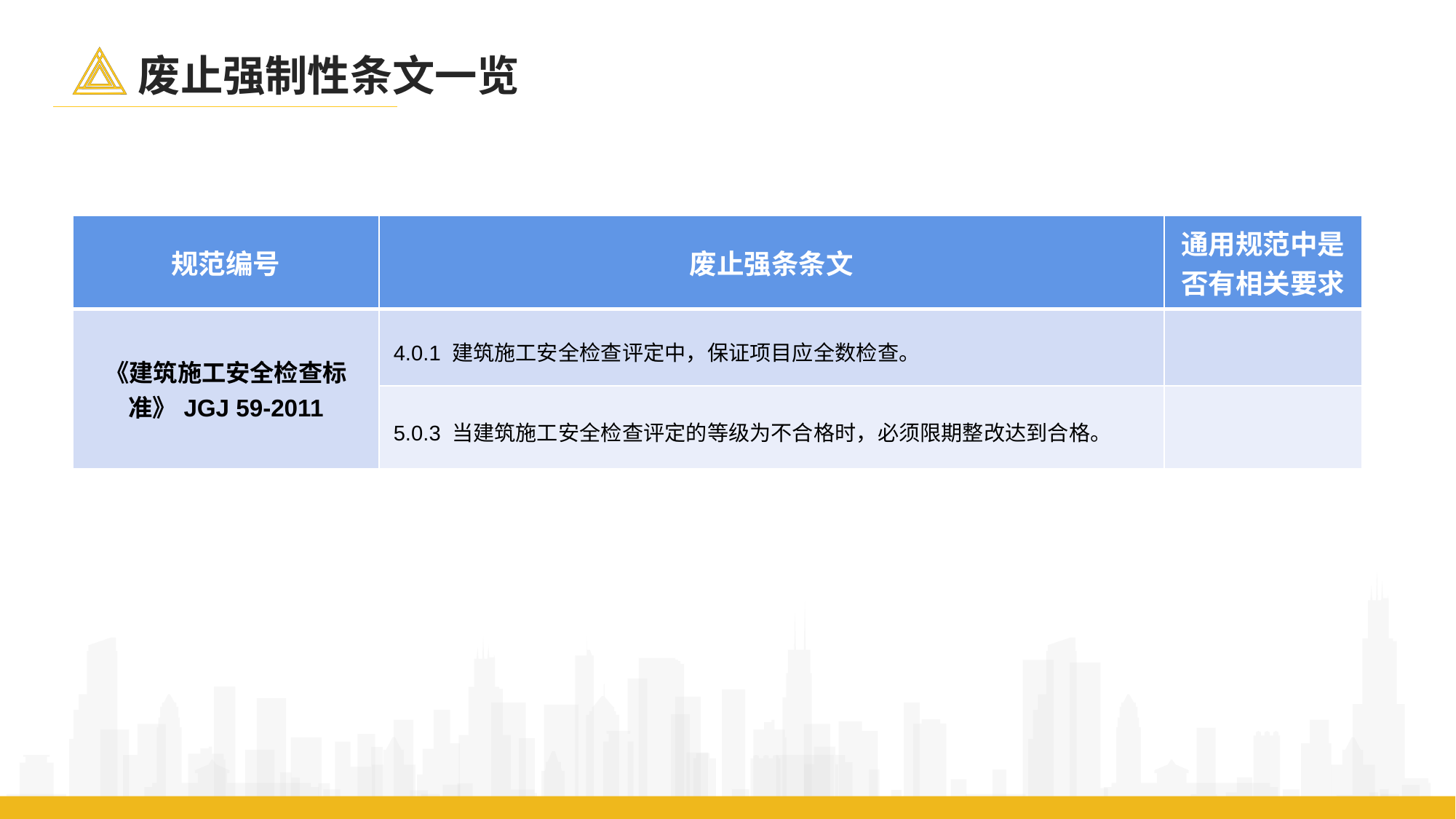

废止强制性条文一览

| 规范编号 | 废止强条条文 | 通用规范中是否有相关要求 |
| --- | --- | --- |
| 《建筑施工安全检查标准》JGJ 59-2011 | 4.0.1 建筑施工安全检查评定中，保证项目应全数检查。 |  |
|  | 5.0.3 当建筑施工安全检查评定的等级为不合格时，必须限期整改达到合格。 |  |